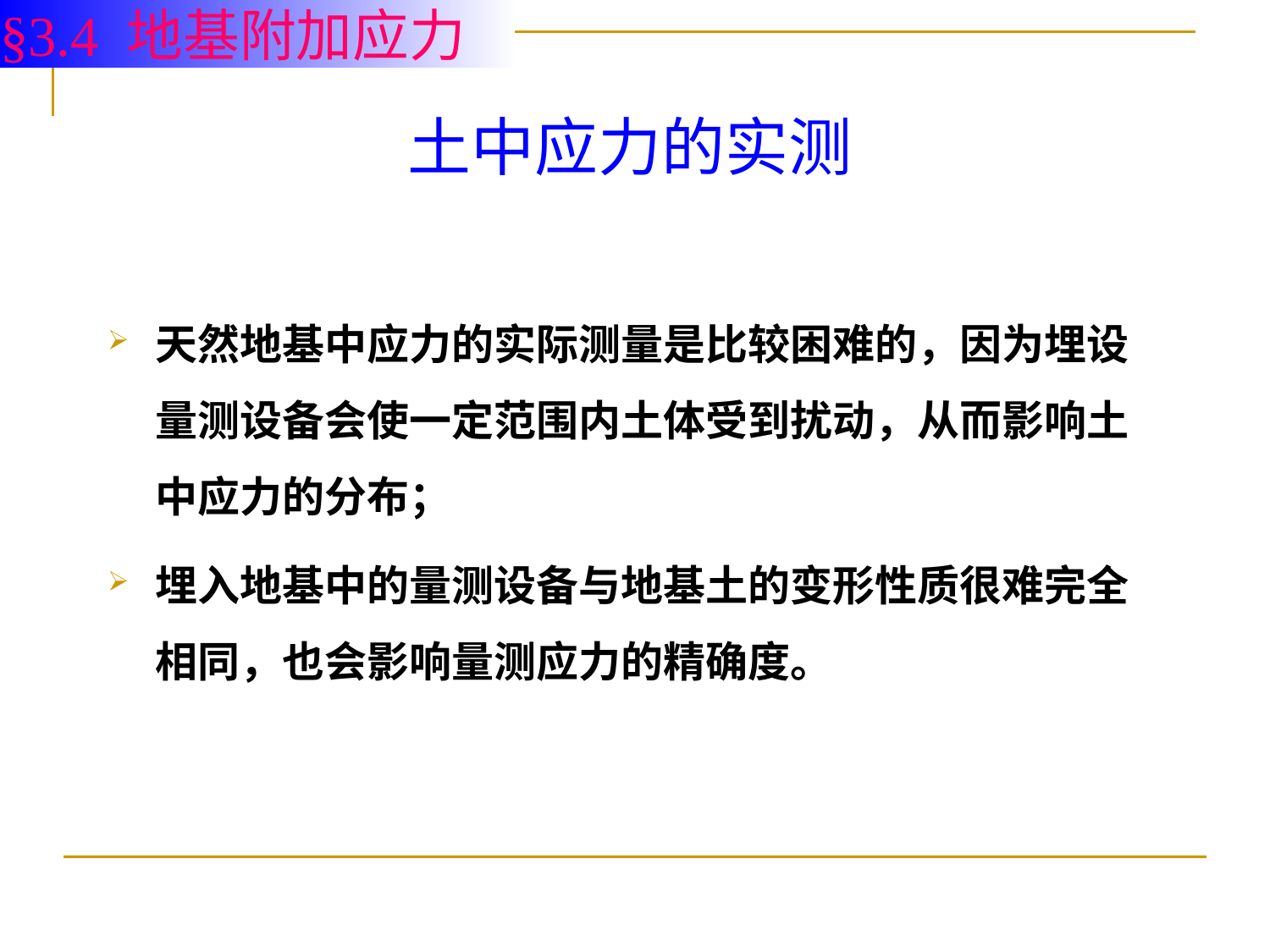

§3.4 地基附加应力
# 土中应力的实测
天然地基中应力的实际测量是比较困难的，因为埋设量测设备会使一定范围内土体受到扰动，从而影响土中应力的分布；
埋入地基中的量测设备与地基土的变形性质很难完全相同，也会影响量测应力的精确度。